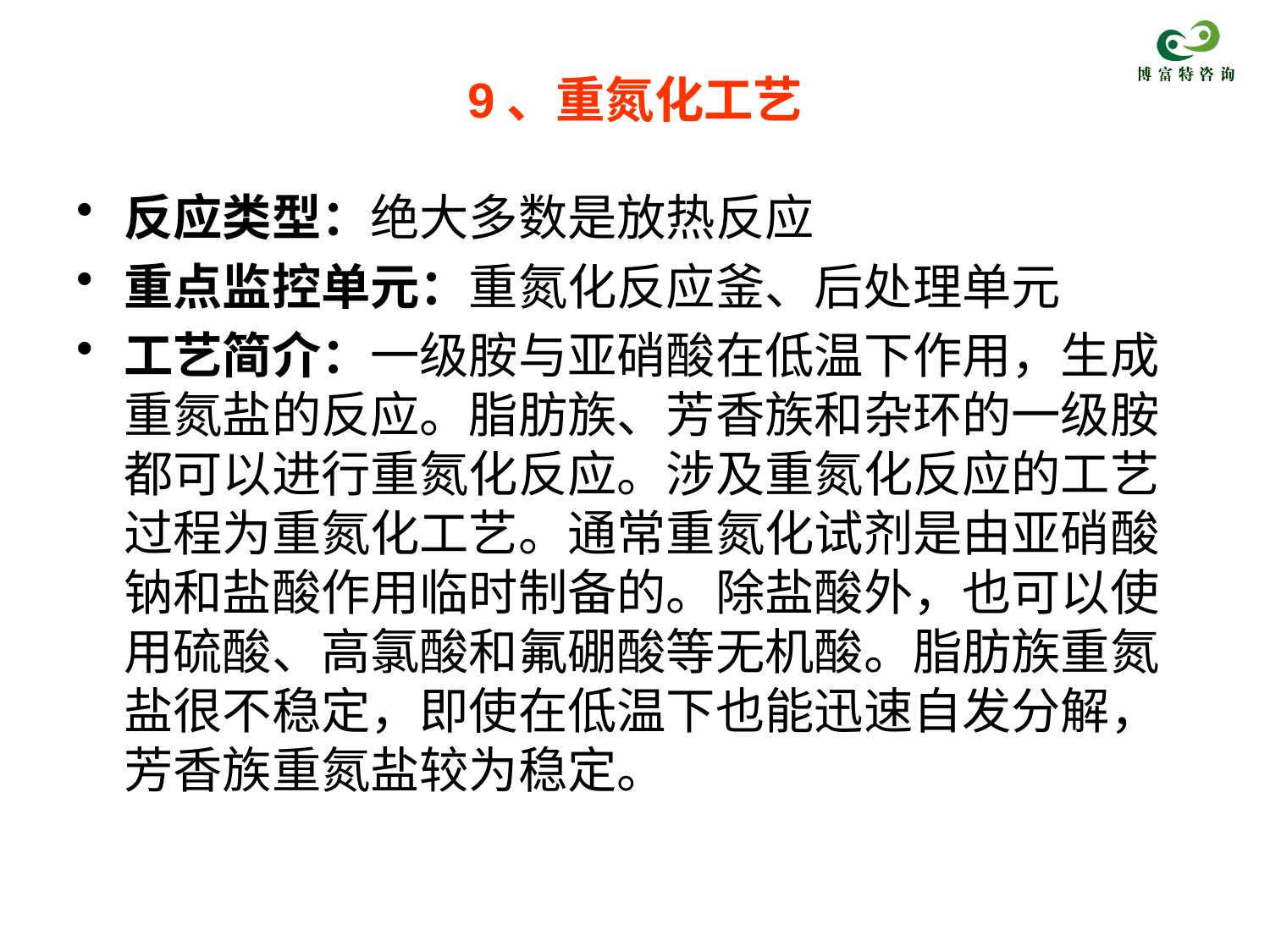

# 9、重氮化工艺
反应类型：绝大多数是放热反应
重点监控单元：重氮化反应釜、后处理单元
工艺简介：一级胺与亚硝酸在低温下作用，生成重氮盐的反应。脂肪族、芳香族和杂环的一级胺都可以进行重氮化反应。涉及重氮化反应的工艺过程为重氮化工艺。通常重氮化试剂是由亚硝酸钠和盐酸作用临时制备的。除盐酸外，也可以使用硫酸、高氯酸和氟硼酸等无机酸。脂肪族重氮盐很不稳定，即使在低温下也能迅速自发分解，芳香族重氮盐较为稳定。